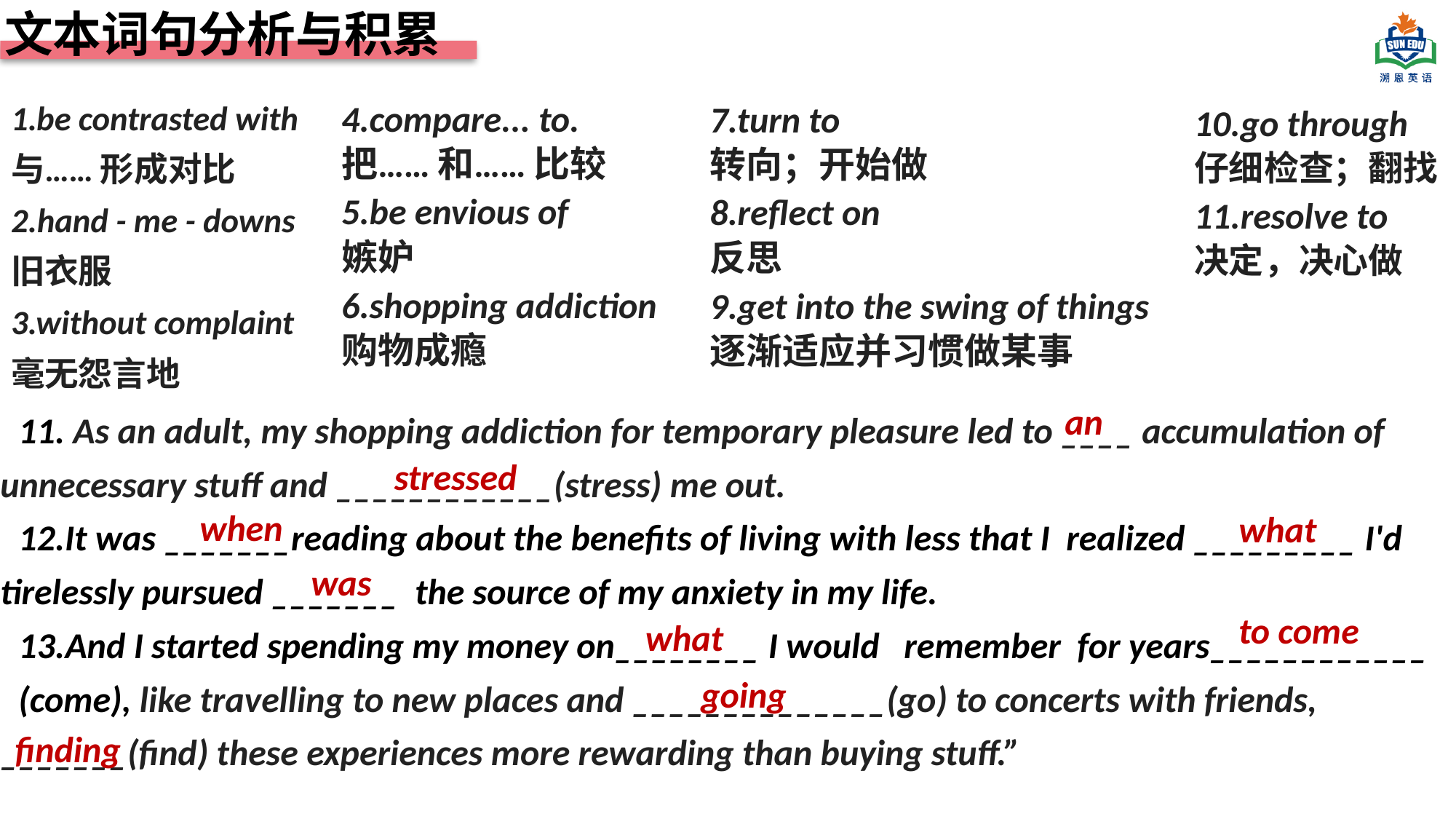

文本词句分析与积累

be contrasted with
与…… 形成对比
2.hand - me - downs
旧衣服
3.without complaint
毫无怨言地

4.compare... to.
把…… 和…… 比较
5.be envious of
嫉妒
6.shopping addiction
购物成瘾
7.turn to
转向；开始做
8.reflect on
反思
9.get into the swing of things
逐渐适应并习惯做某事
10.go through
仔细检查；翻找
11.resolve to
决定，决心做
11. As an adult, my shopping addiction for temporary pleasure led to ____ accumulation of unnecessary stuff and ____________(stress) me out.
12.It was _______reading about the benefits of living with less that I  realized _________ I'd tirelessly pursued _______  the source of my anxiety in my life.
13.And I started spending my money on________ I would   remember  for years____________
(come), like travelling to new places and ______________(go) to concerts with friends, _______(find) these experiences more rewarding than buying stuff.”
an
stressed
when
what
was
to come
what
going
finding
成年后，我为了短暂的愉悦而购物成瘾，导致堆积了很多不必要的东西，这让我压力很大。